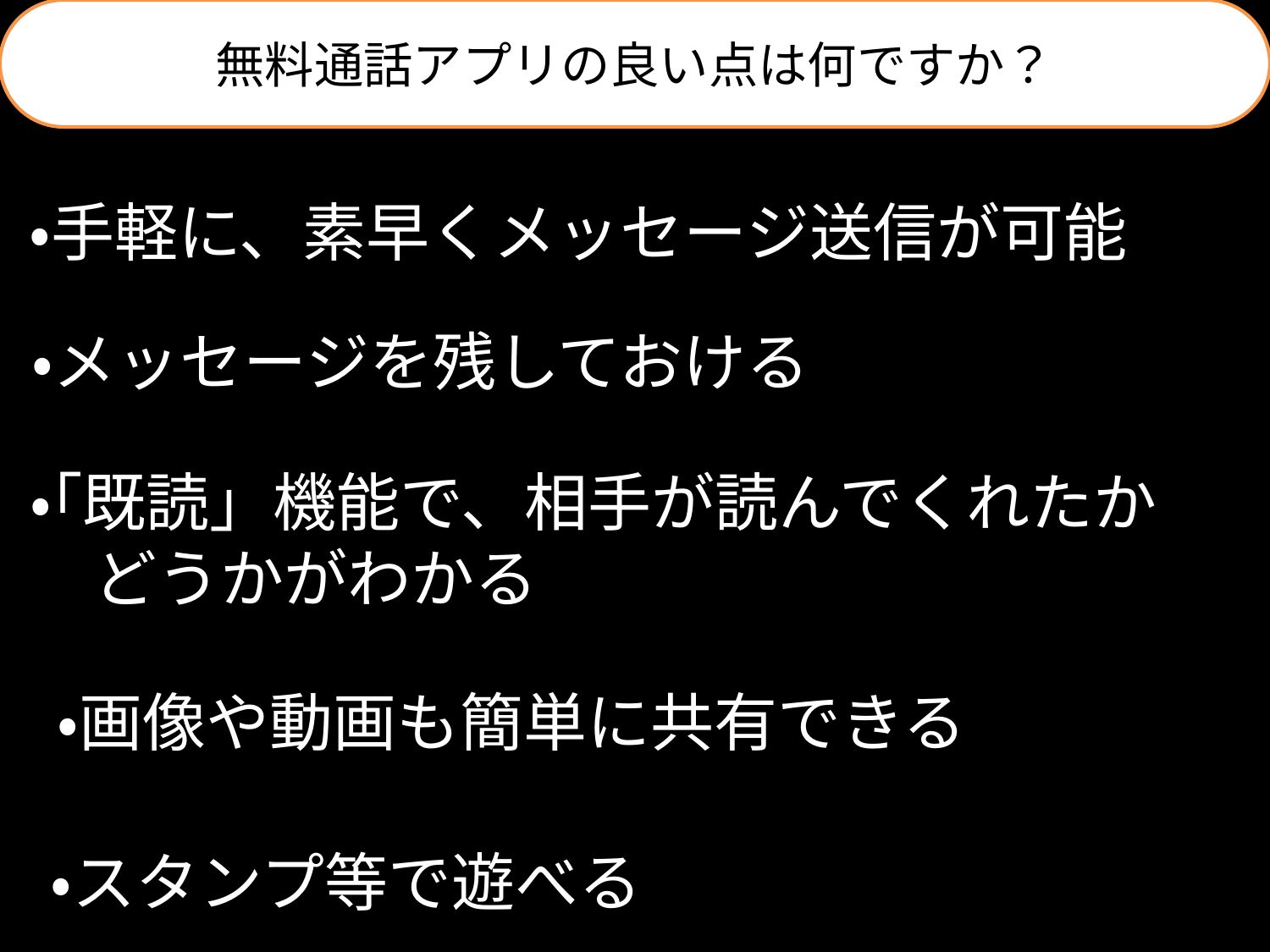

無料通話アプリの良い点は何ですか？
・手軽に、素早くメッセージ送信が可能
・メッセージを残しておける
・｢既読」機能で、相手が読んでくれたか
　どうかがわかる
・画像や動画も簡単に共有できる
・スタンプ等で遊べる